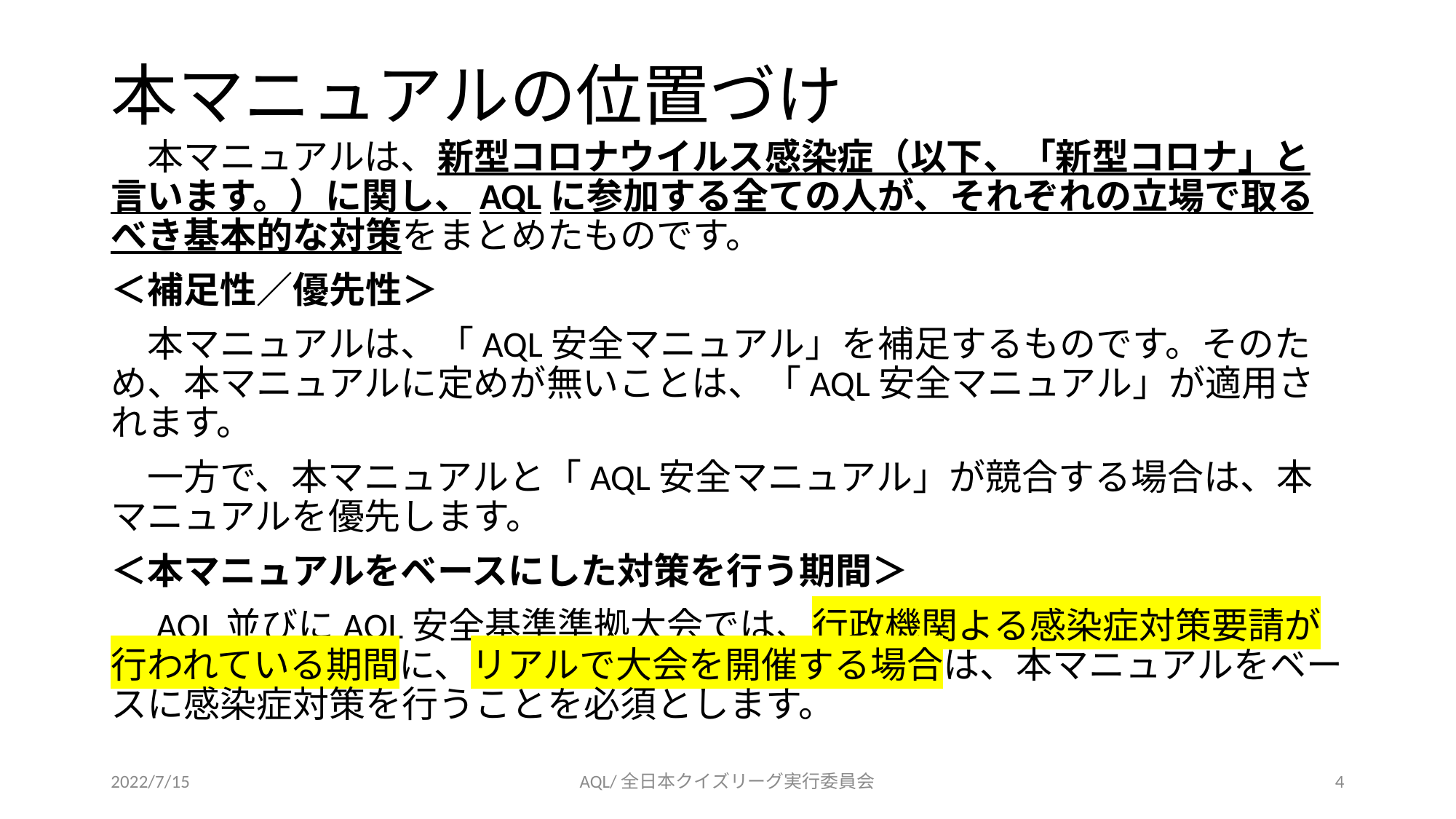

# 本マニュアルの位置づけ
　本マニュアルは、新型コロナウイルス感染症（以下、「新型コロナ」と言います。）に関し、AQLに参加する全ての人が、それぞれの立場で取るべき基本的な対策をまとめたものです。
＜補足性／優先性＞
　本マニュアルは、「AQL安全マニュアル」を補足するものです。そのため、本マニュアルに定めが無いことは、「AQL安全マニュアル」が適用されます。
　一方で、本マニュアルと「AQL安全マニュアル」が競合する場合は、本マニュアルを優先します。
＜本マニュアルをベースにした対策を行う期間＞
　AQL並びにAQL安全基準準拠大会では、行政機関よる感染症対策要請が行われている期間に、リアルで大会を開催する場合は、本マニュアルをベースに感染症対策を行うことを必須とします。
2022/7/15
AQL/全日本クイズリーグ実行委員会
4